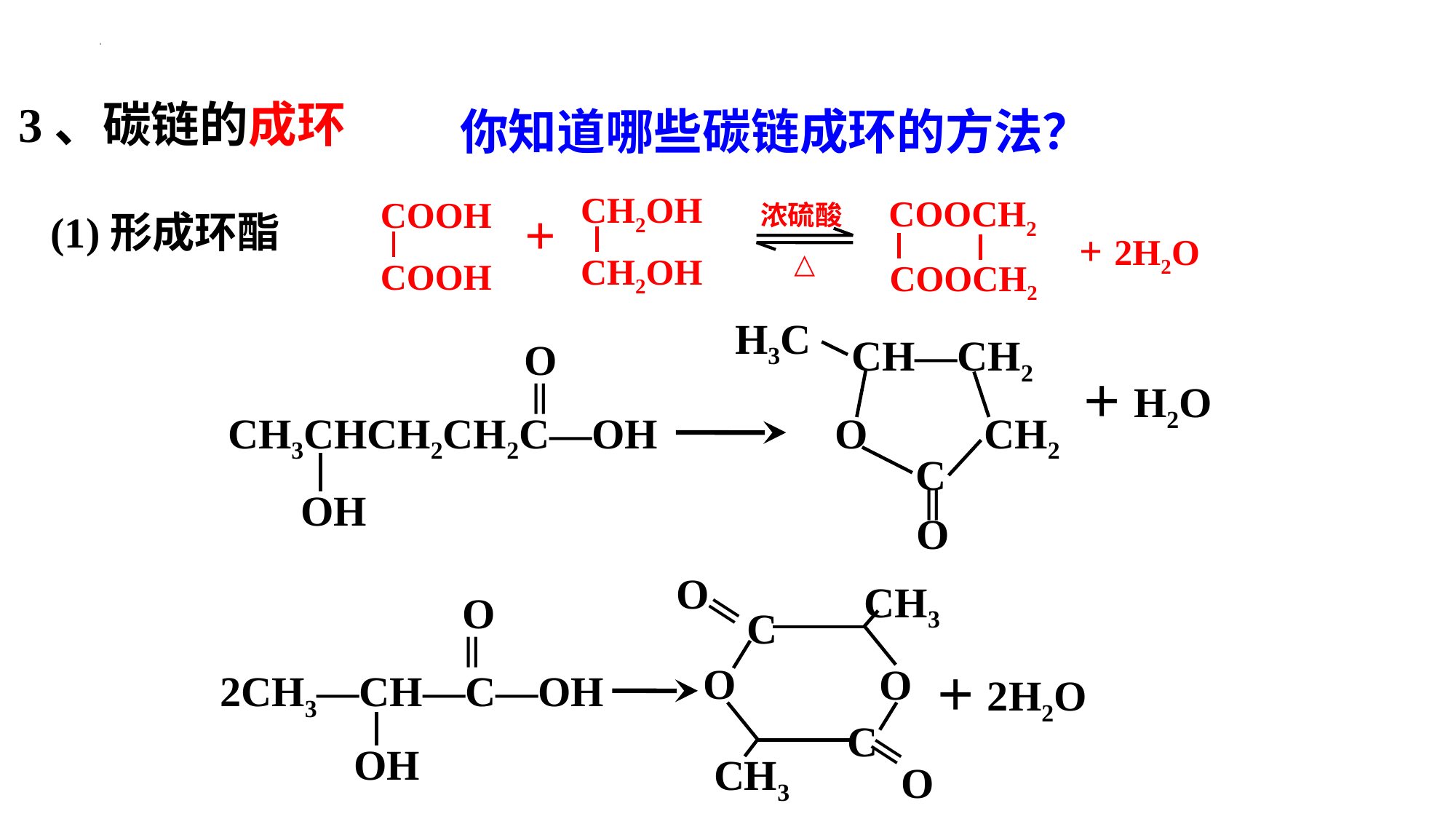

3、碳链的成环
你知道哪些碳链成环的方法？
(1)形成环酯
CH2OH
CH2OH
COOCH2
COOCH2
浓硫酸

△

+ 2H2O
COOH
COOH
+
H3C
CH—CH2
O           CH2
C
═
O
O
═
CH3CHCH2CH2C—OH
OH

＋H2O
O
CH3
═
C
O
O
C
═
CH3
O
＋2H2O
O
═
2CH3—CH—C—OH
OH